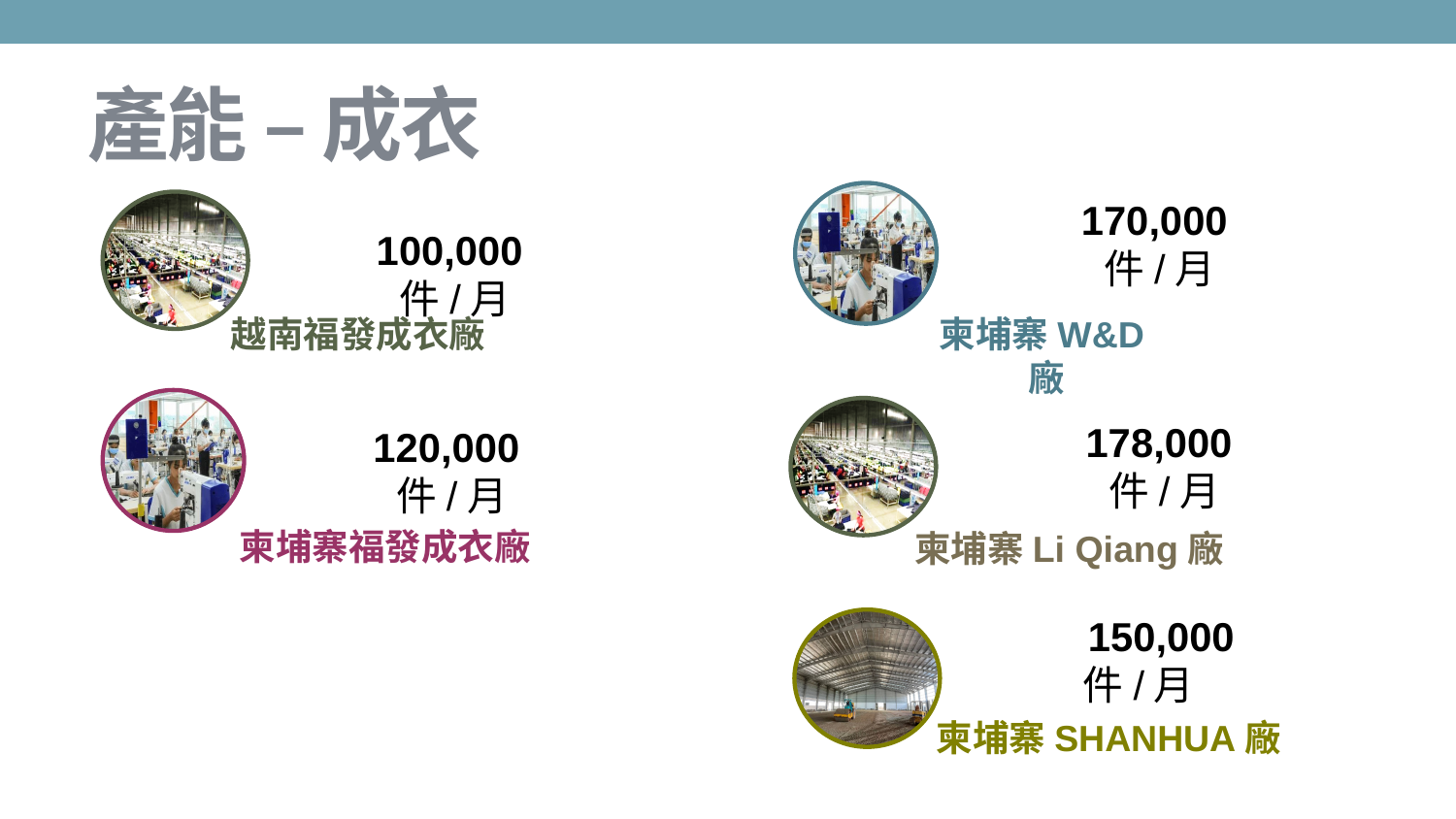

# 產能 – 成衣

170,000
件/月

100,000
件/月
越南福發成衣廠
柬埔寨W&D廠

178,000
件/月
120,000
件/月
柬埔寨福發成衣廠
柬埔寨Li Qiang廠
150,000
                   件/月

柬埔寨SHANHUA廠